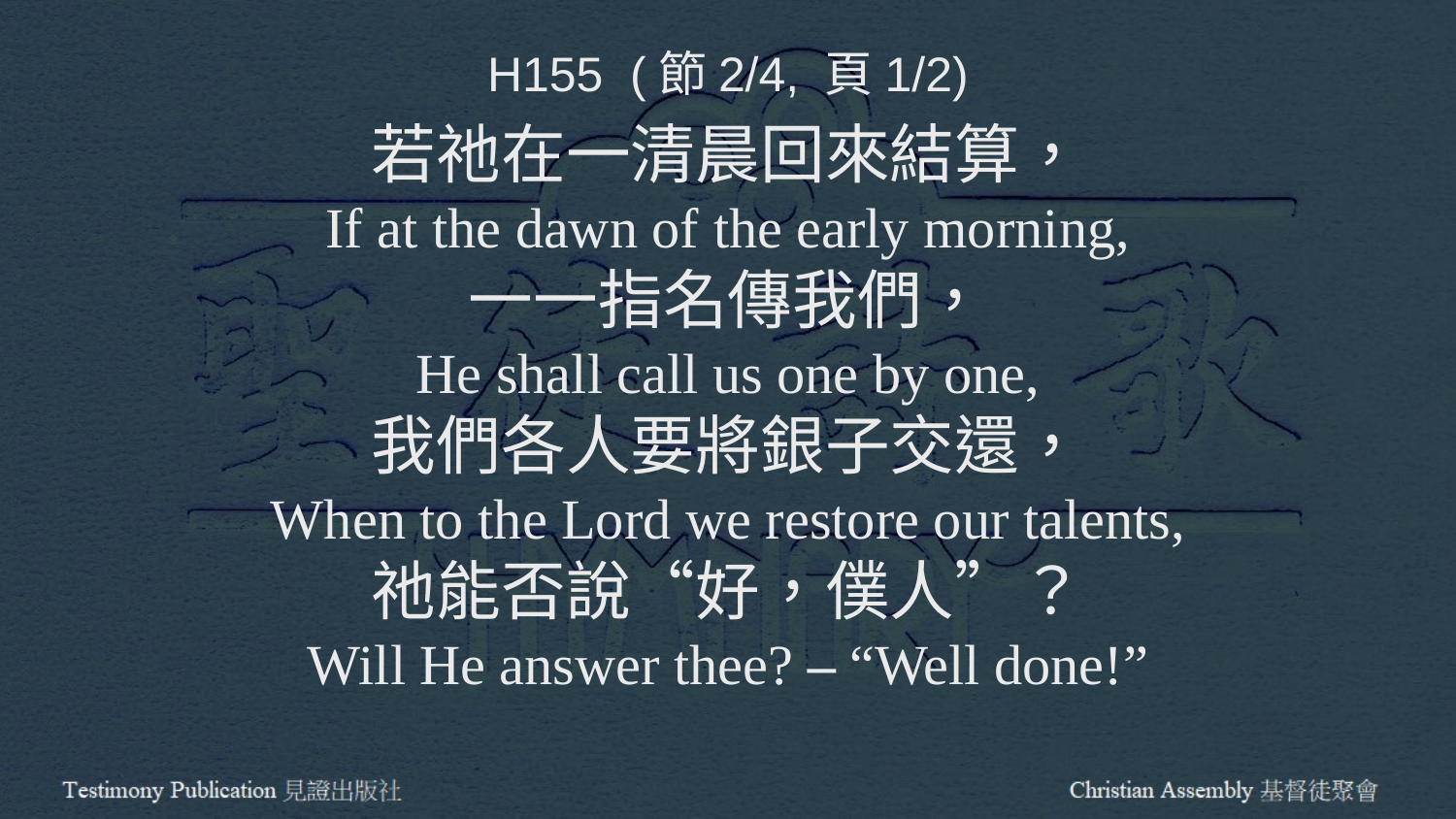

H155  (節2/4, 頁1/2)
若祂在一清晨回來結算，
If at the dawn of the early morning,
一一指名傳我們，
He shall call us one by one,
我們各人要將銀子交還，
When to the Lord we restore our talents,
祂能否說“好，僕人”？
Will He answer thee? – “Well done!”